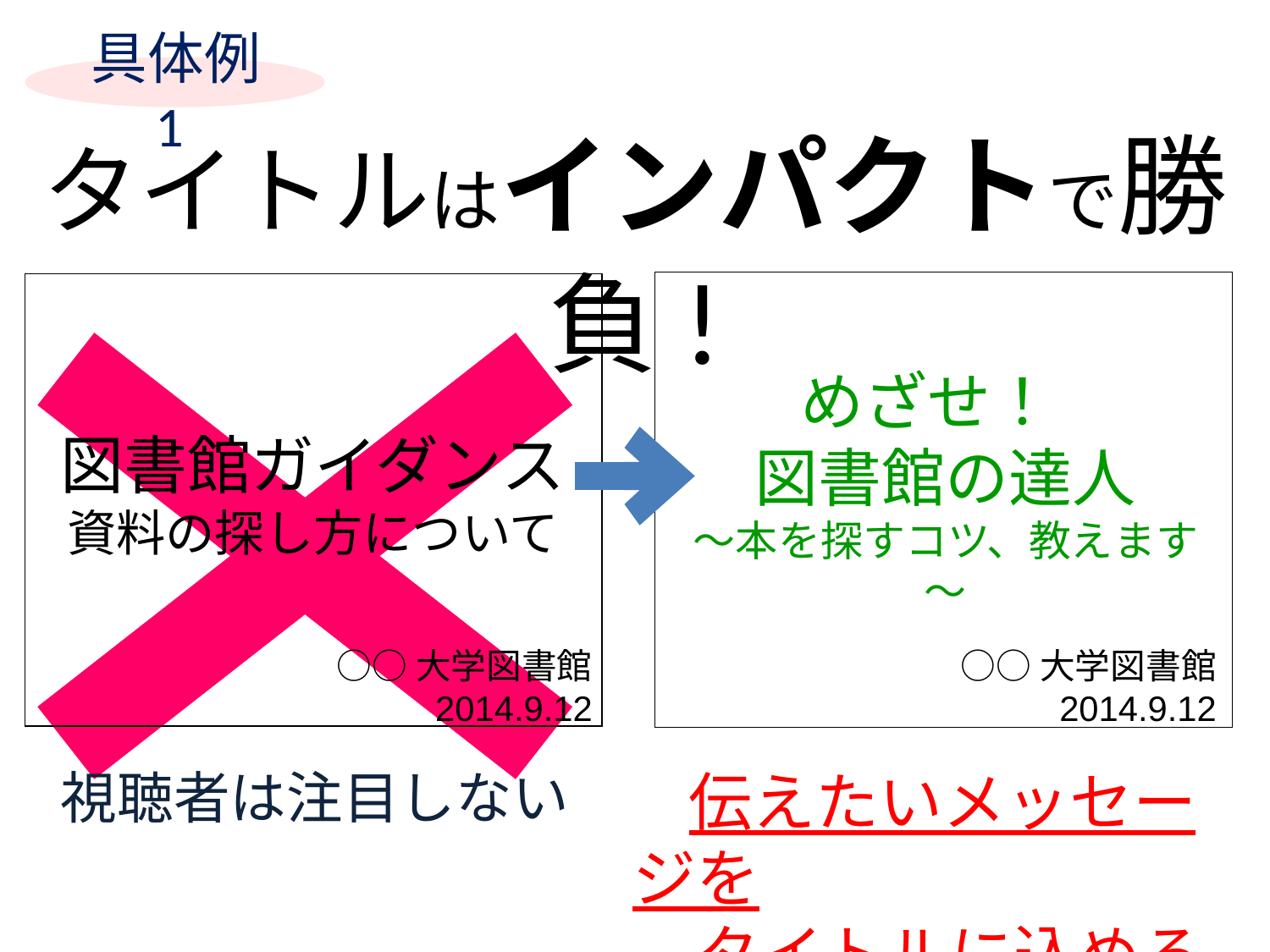

具体例1

タイトルはインパクトで勝負!

　　めざせ！
図書館の達人
～本を探すコツ、教えます～
○○大学図書館
2014.9.12

図書館ガイダンス
資料の探し方について
○○大学図書館
2014.9.12
視聴者は注目しない
　伝えたいメッセージを
　タイトルに込める